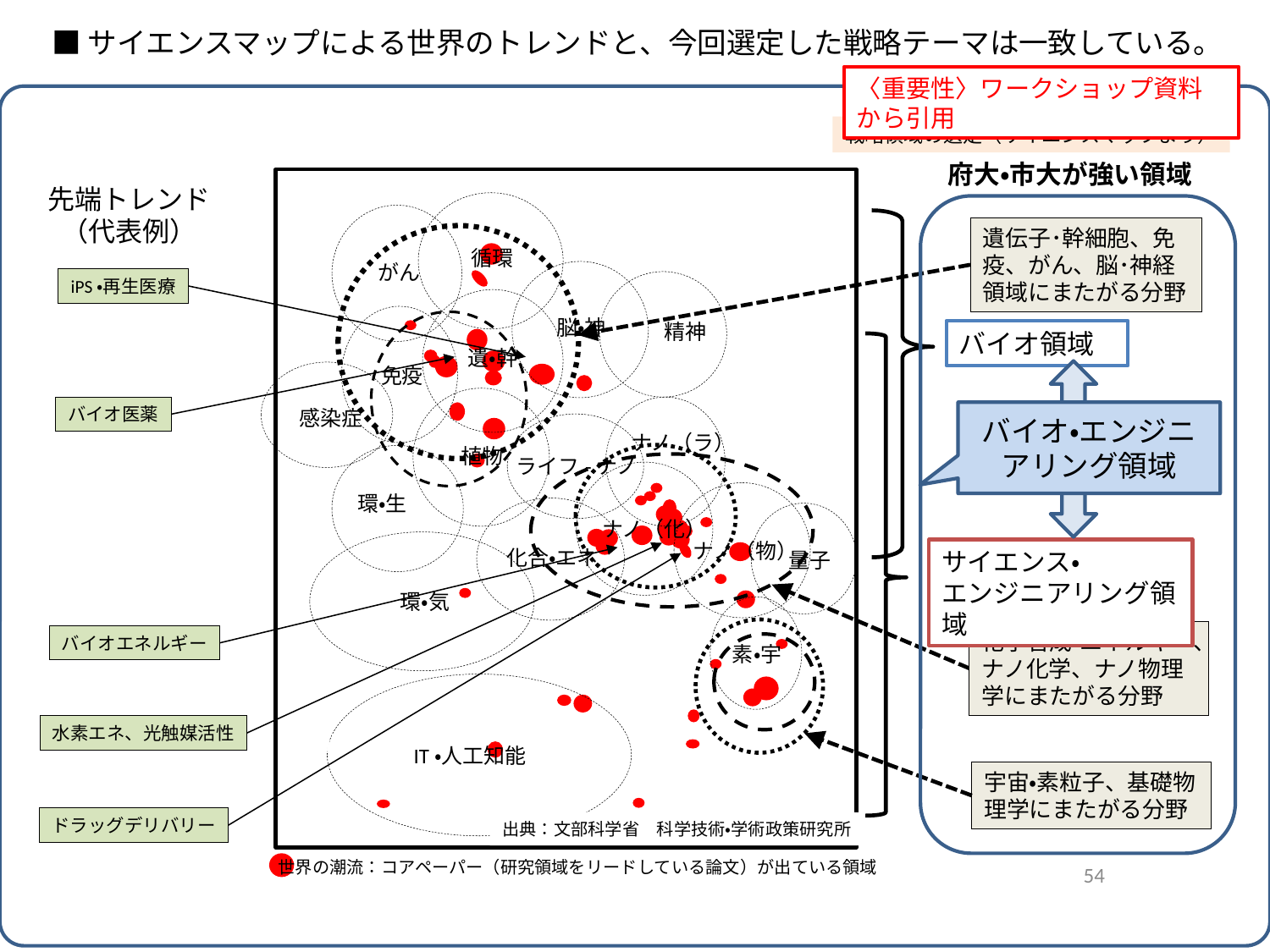

■サイエンスマップによる世界のトレンドと、今回選定した戦略テーマは一致している。
〈重要性〉ワークショップ資料から引用

戦略領域の選定（サイエンスマップより）
府大・市大が強い領域

循環
がん

脳・神
精神
遺・幹
免疫

感染症

ナノ（ラ）
植物

ライフ-ナノ

環・生

ナノ（化）
ナノ（物）

化合・エネ
量子
環・気

素・宇

IT・人工知能
先端トレンド
（代表例）

遺伝子･幹細胞、免疫、がん、脳･神経領域にまたがる分野

iPS・再生医療

バイオ領域

バイオ医薬
バイオ・エンジニアリング領域

サイエンス・
エンジニアリング領域

化学合成・エネルギー、ナノ化学、ナノ物理学にまたがる分野
バイオエネルギー

水素エネ、光触媒活性
IT・AI

宇宙・素粒子、基礎物理学にまたがる分野

ドラッグデリバリー
出典：文部科学省　科学技術・学術政策研究所
世界の潮流：コアペーパー（研究領域をリードしている論文）が出ている領域
54